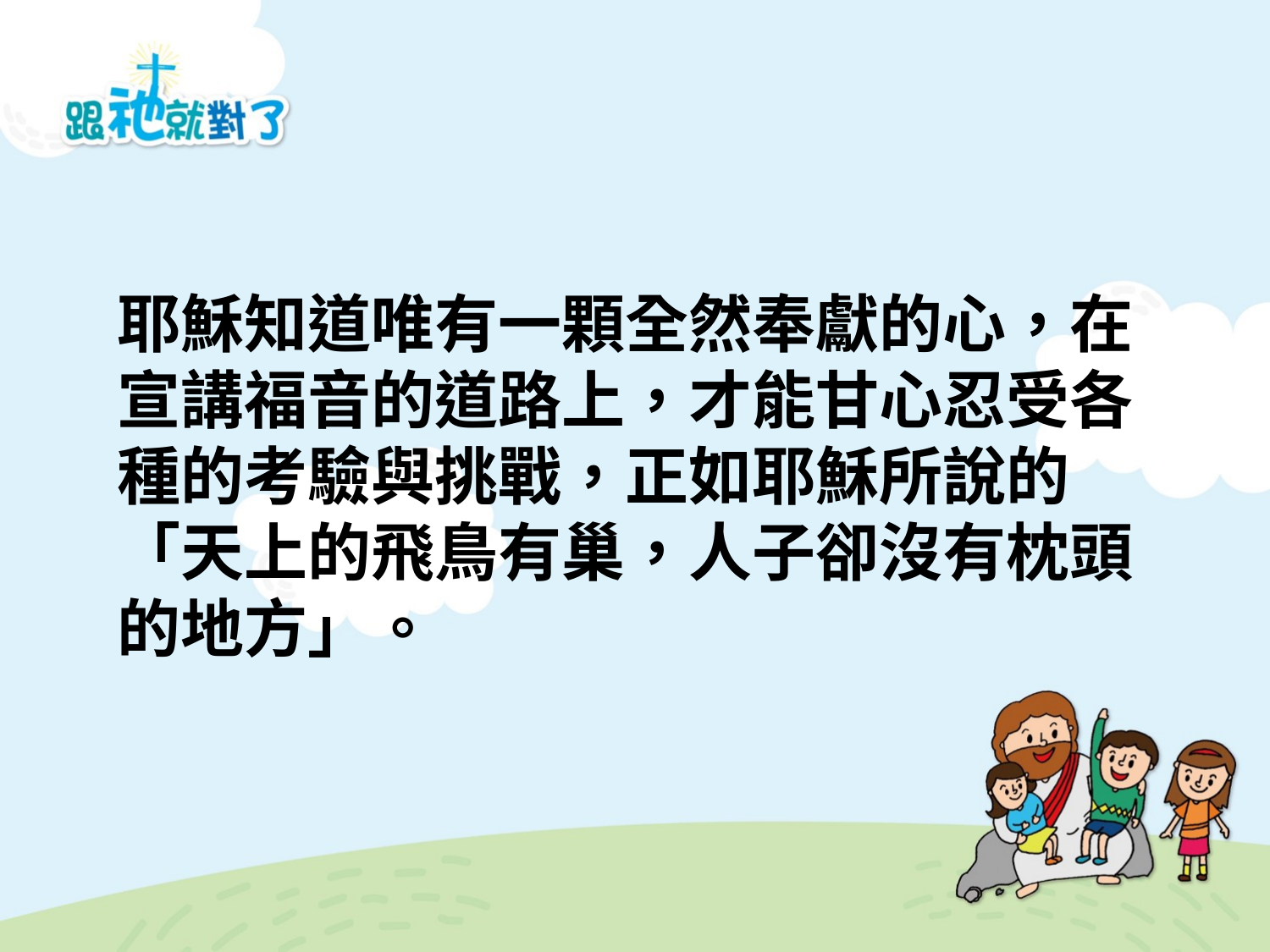

耶穌知道唯有一顆全然奉獻的心，在宣講福音的道路上，才能甘心忍受各種的考驗與挑戰，正如耶穌所說的「天上的飛鳥有巢，人子卻沒有枕頭的地方」。